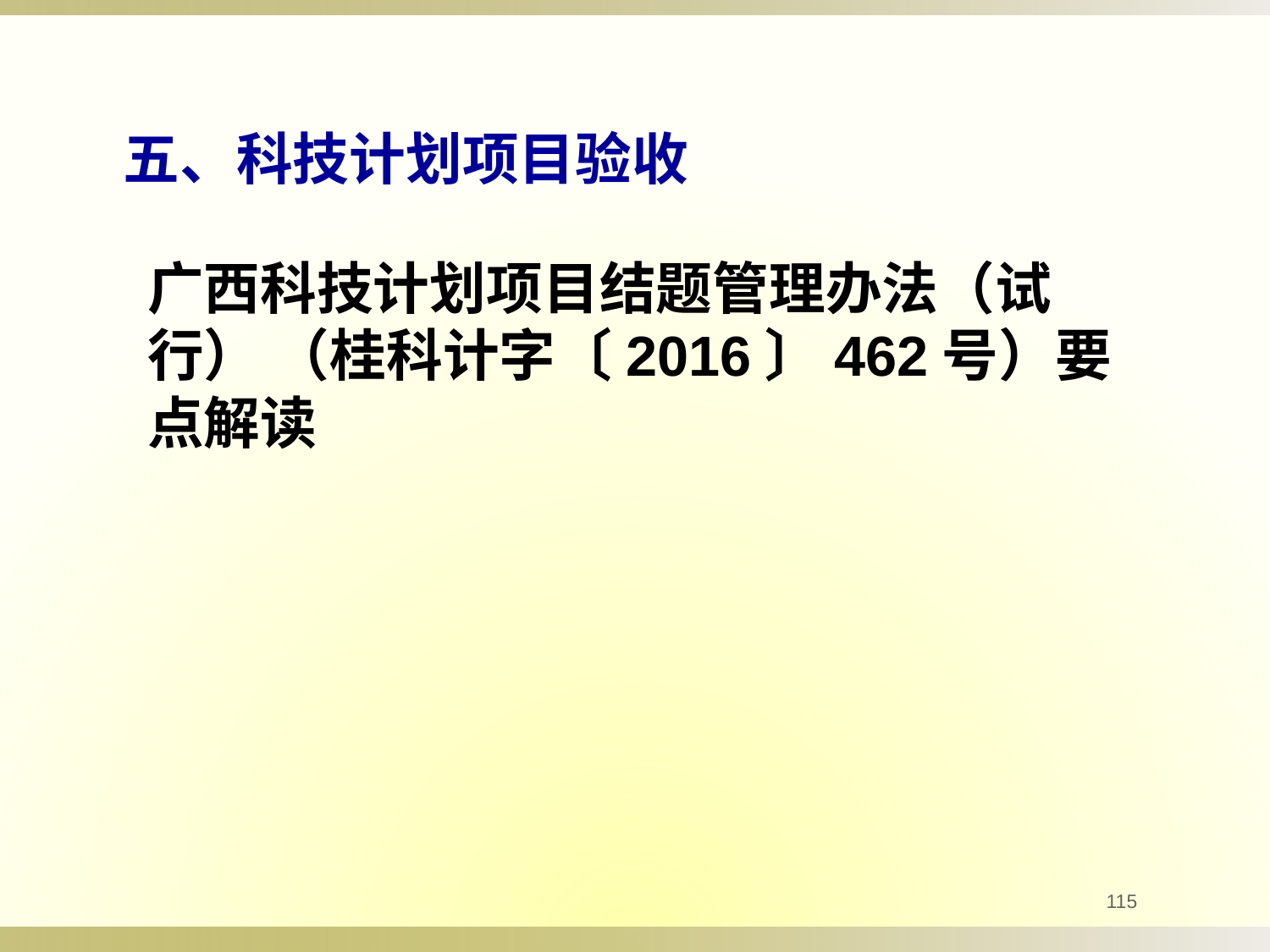

五、科技计划项目验收
广西科技计划项目结题管理办法（试行） （桂科计字〔2016〕462号）要点解读

115